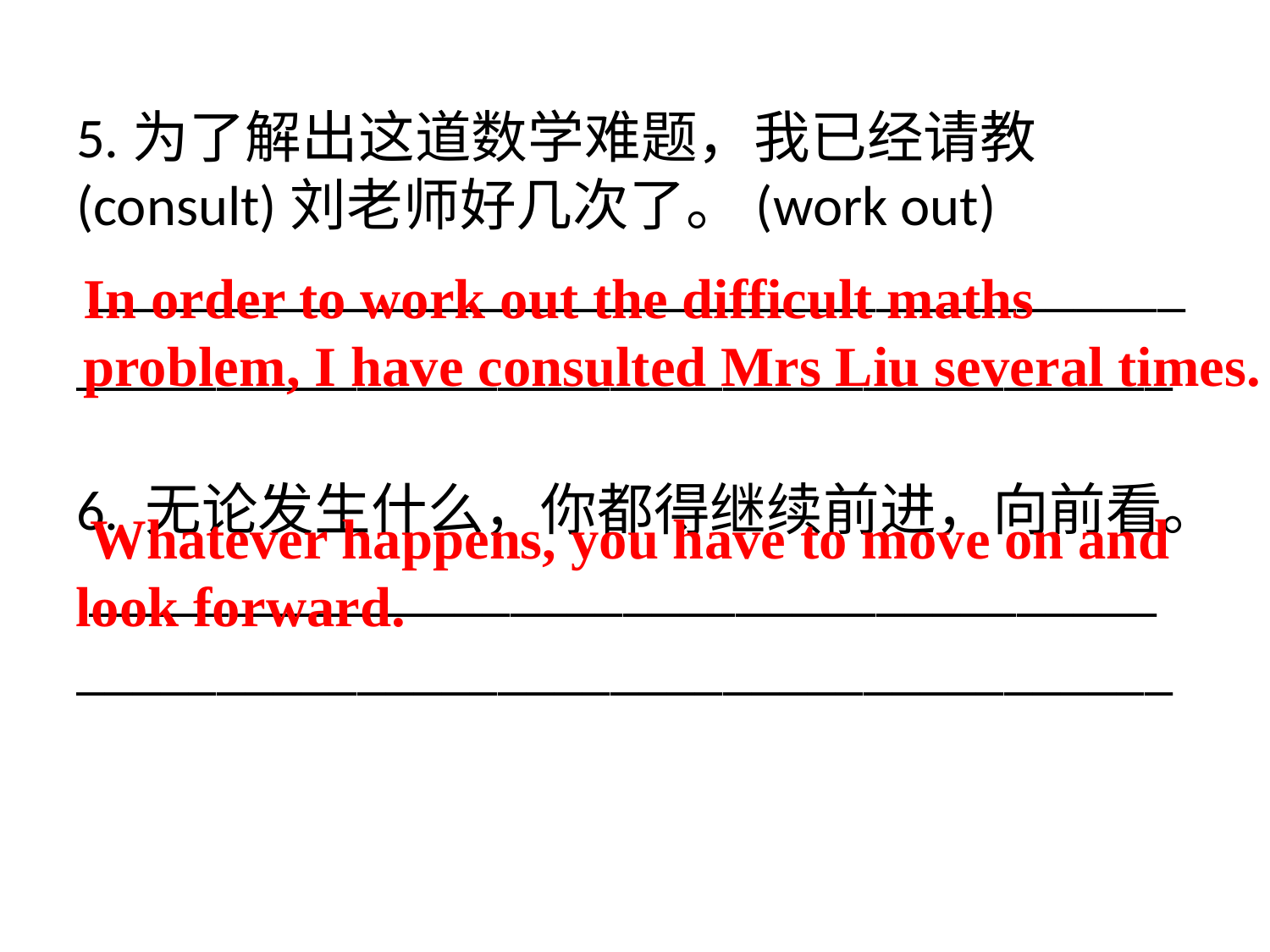

5.为了解出这道数学难题，我已经请教(consult)刘老师好几次了。(work out)
 _______________________________________
_______________________________________
6. 无论发生什么，你都得继续前进，向前看。
 ______________________________________
_______________________________________
In order to work out the difficult maths
problem, I have consulted Mrs Liu several times.
 Whatever happens, you have to move on and
look forward.